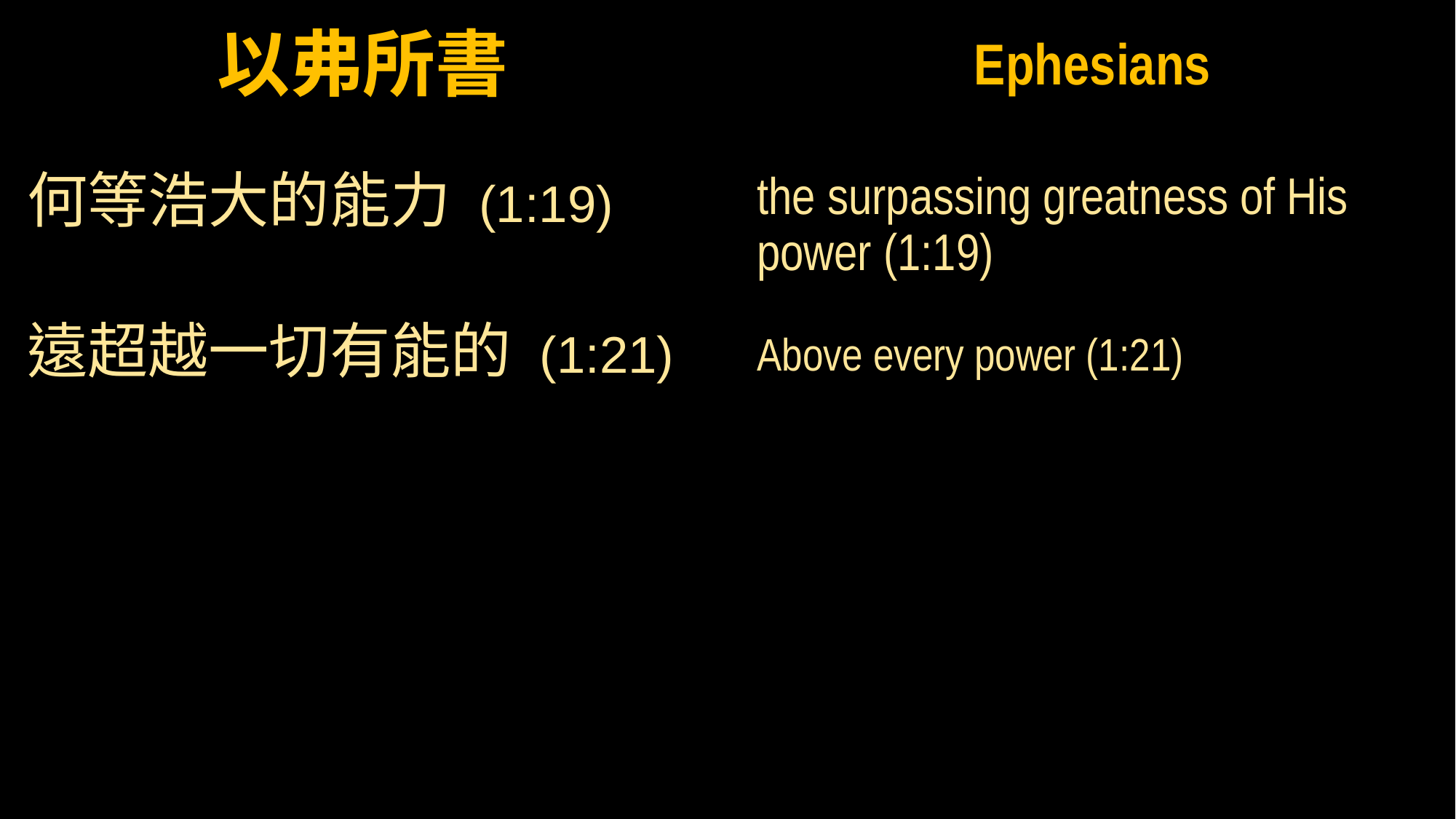

以弗所書

何等浩大的能力 (1:19)

遠超越一切有能的 (1:21)

Ephesians

the surpassing greatness of His power (1:19)

Above every power (1:21)